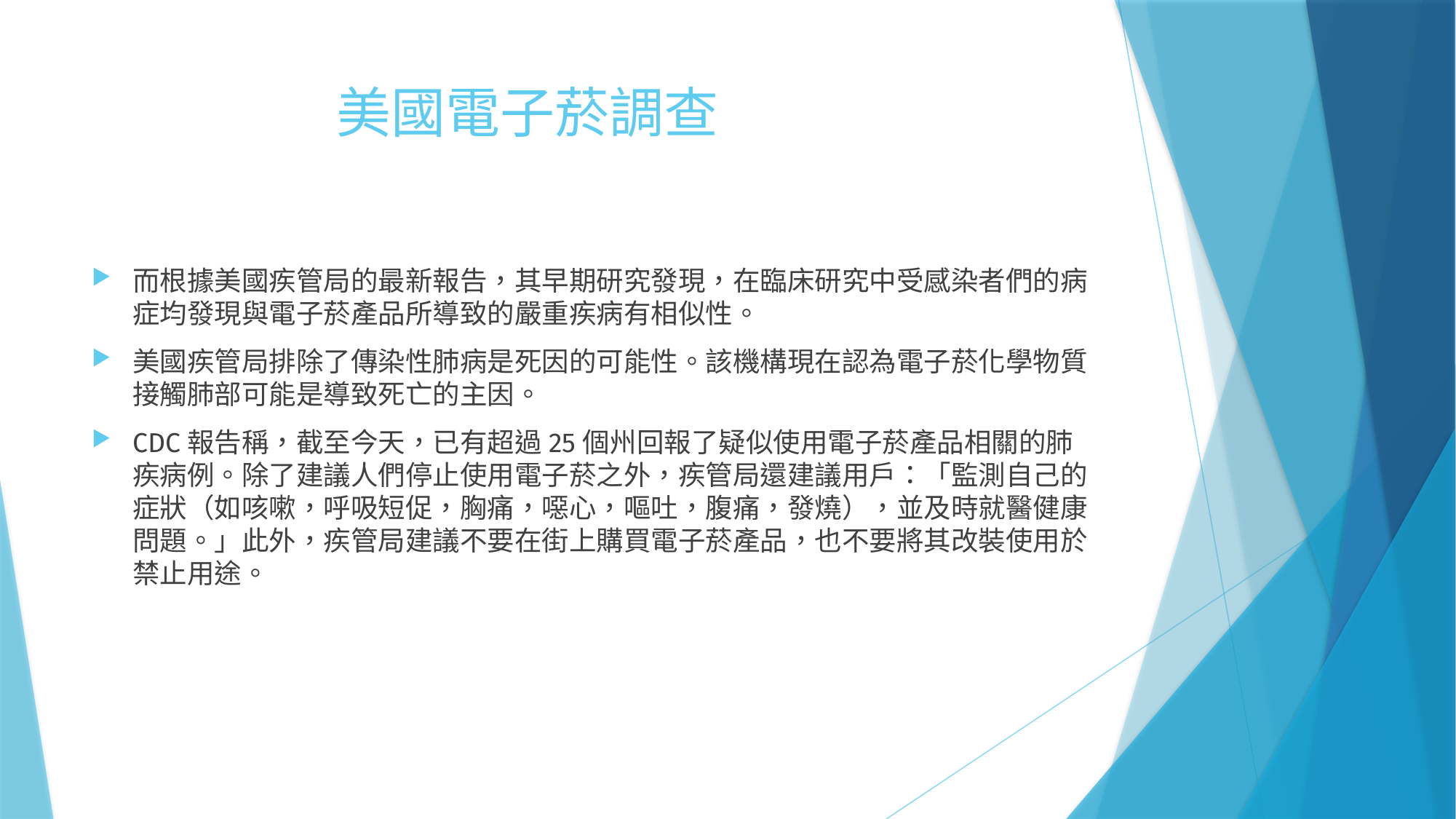

# 美國電子菸調查
而根據美國疾管局的最新報告，其早期研究發現，在臨床研究中受感染者們的病症均發現與電子菸產品所導致的嚴重疾病有相似性。
美國疾管局排除了傳染性肺病是死因的可能性。該機構現在認為電子菸化學物質接觸肺部可能是導致死亡的主因。
CDC報告稱，截至今天，已有超過25個州回報了疑似使用電子菸產品相關的肺疾病例。除了建議人們停止使用電子菸之外，疾管局還建議用戶：「監測自己的症狀（如咳嗽，呼吸短促，胸痛，噁心，嘔吐，腹痛，發燒），並及時就醫健康問題。」此外，疾管局建議不要在街上購買電子菸產品，也不要將其改裝使用於禁止用途。